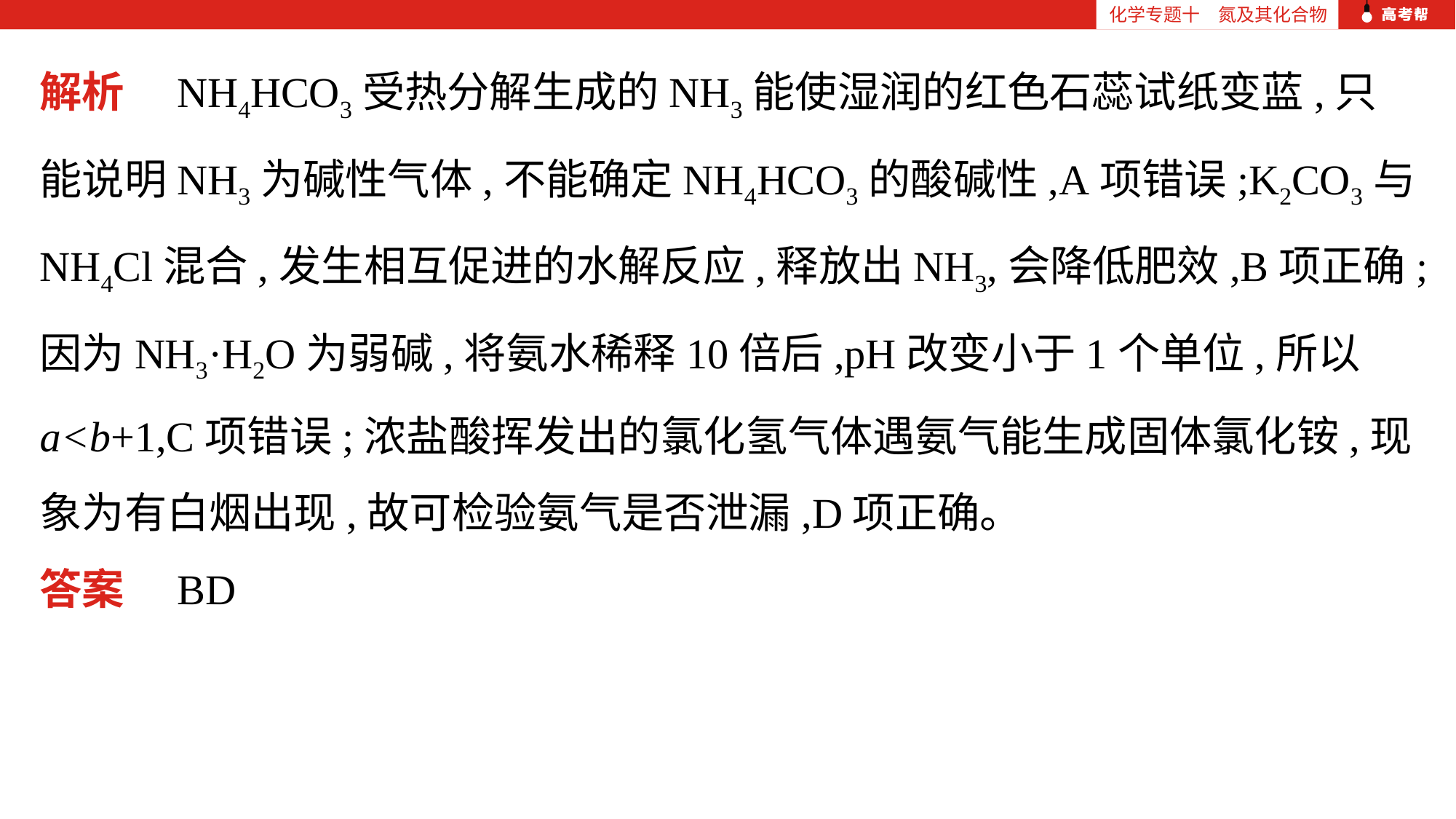

化学专题十　氮及其化合物

解析　NH4HCO3受热分解生成的NH3能使湿润的红色石蕊试纸变蓝,只能说明NH3为碱性气体,不能确定NH4HCO3的酸碱性,A项错误;K2CO3与NH4Cl混合,发生相互促进的水解反应,释放出NH3,会降低肥效,B项正确;因为NH3·H2O为弱碱,将氨水稀释10倍后,pH改变小于1个单位,所以a<b+1,C项错误;浓盐酸挥发出的氯化氢气体遇氨气能生成固体氯化铵,现象为有白烟出现,故可检验氨气是否泄漏,D项正确。
答案　BD